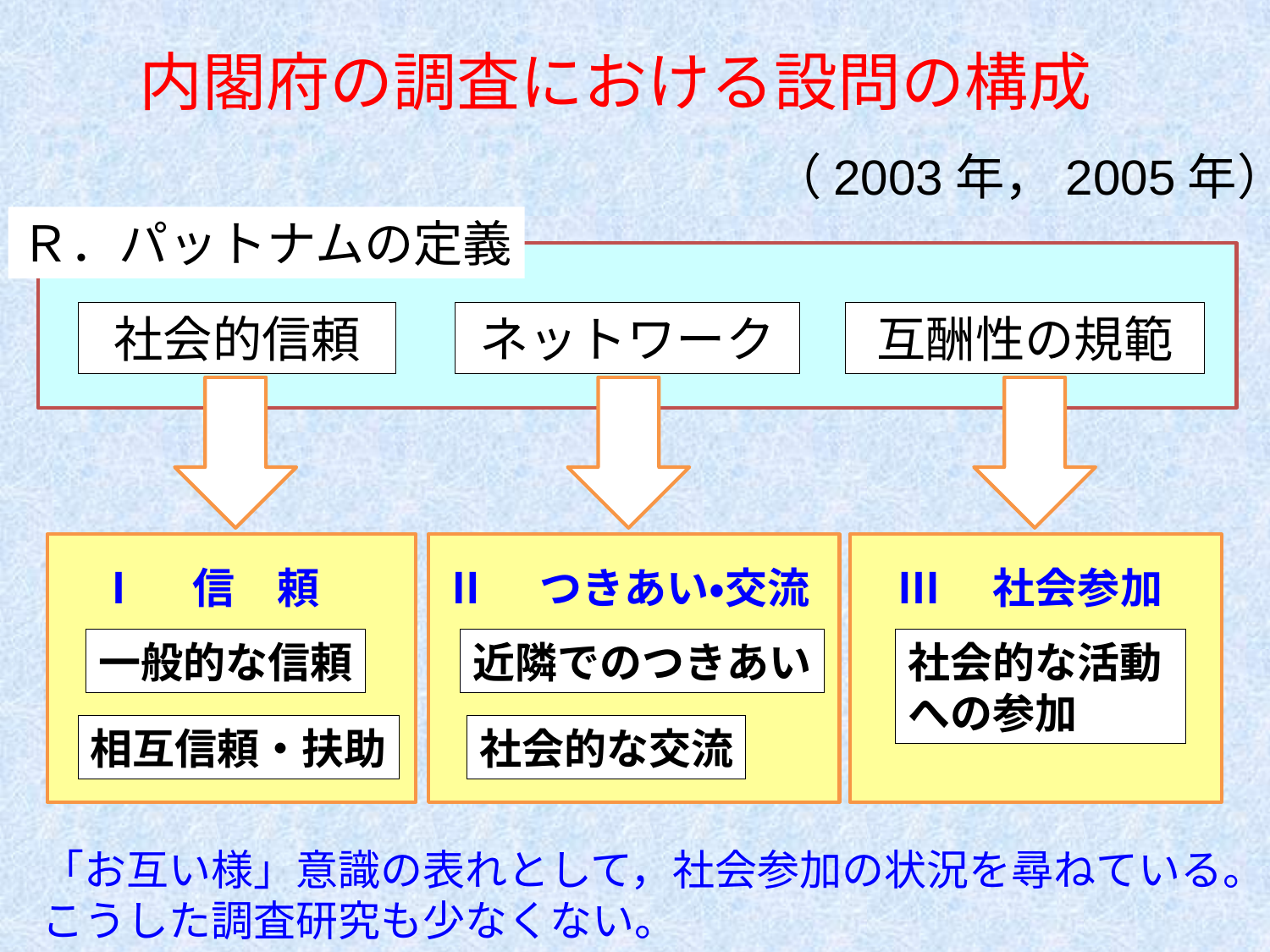

内閣府の調査における設問の構成
（2003年，2005年）
Ｒ．パットナムの定義

社会的信頼
ネットワーク
互酬性の規範

Ⅲ　社会参加
社会的な活動への参加

Ⅰ　信　頼
Ⅱ　つきあい・交流
一般的な信頼
近隣でのつきあい
相互信頼・扶助
社会的な交流
「お互い様」意識の表れとして，社会参加の状況を尋ねている。
こうした調査研究も少なくない。